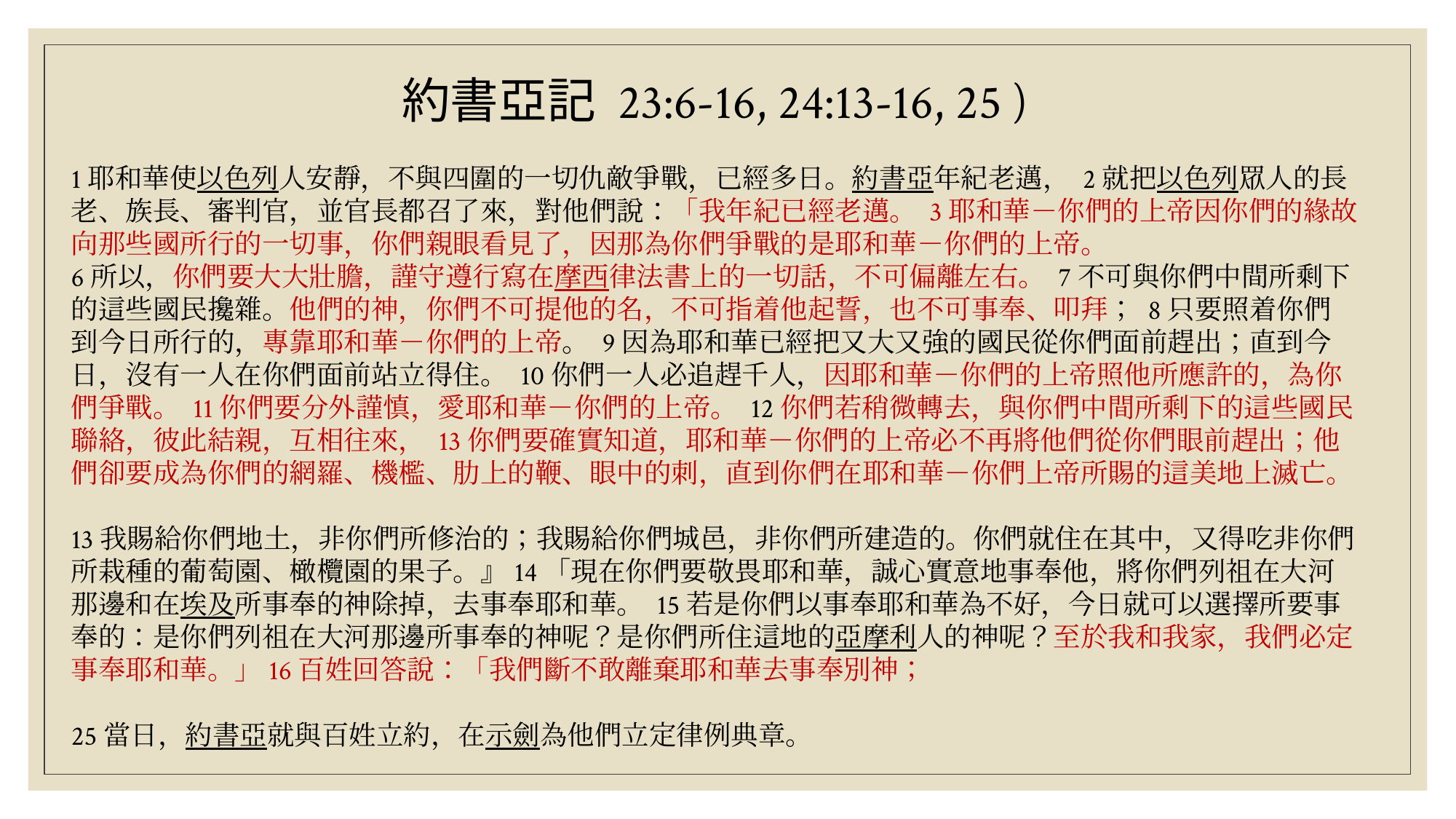

約書亞記 23:6-16, 24:13-16, 25 )

1耶和華使以色列人安靜，不與四圍的一切仇敵爭戰，已經多日。約書亞年紀老邁， 2就把以色列眾人的長老、族長、審判官，並官長都召了來，對他們說：「我年紀已經老邁。 3耶和華－你們的上帝因你們的緣故向那些國所行的一切事，你們親眼看見了，因那為你們爭戰的是耶和華－你們的上帝。
6所以，你們要大大壯膽，謹守遵行寫在摩西律法書上的一切話，不可偏離左右。 7不可與你們中間所剩下的這些國民攙雜。他們的神，你們不可提他的名，不可指着他起誓，也不可事奉、叩拜； 8只要照着你們到今日所行的，專靠耶和華－你們的上帝。 9因為耶和華已經把又大又強的國民從你們面前趕出；直到今日，沒有一人在你們面前站立得住。 10你們一人必追趕千人，因耶和華－你們的上帝照他所應許的，為你們爭戰。 11你們要分外謹慎，愛耶和華－你們的上帝。 12你們若稍微轉去，與你們中間所剩下的這些國民聯絡，彼此結親，互相往來， 13你們要確實知道，耶和華－你們的上帝必不再將他們從你們眼前趕出；他們卻要成為你們的網羅、機檻、肋上的鞭、眼中的刺，直到你們在耶和華－你們上帝所賜的這美地上滅亡。

13我賜給你們地土，非你們所修治的；我賜給你們城邑，非你們所建造的。你們就住在其中，又得吃非你們所栽種的葡萄園、橄欖園的果子。』14「現在你們要敬畏耶和華，誠心實意地事奉他，將你們列祖在大河那邊和在埃及所事奉的神除掉，去事奉耶和華。 15若是你們以事奉耶和華為不好，今日就可以選擇所要事奉的：是你們列祖在大河那邊所事奉的神呢？是你們所住這地的亞摩利人的神呢？至於我和我家，我們必定事奉耶和華。」16百姓回答說：「我們斷不敢離棄耶和華去事奉別神；

25當日，約書亞就與百姓立約，在示劍為他們立定律例典章。